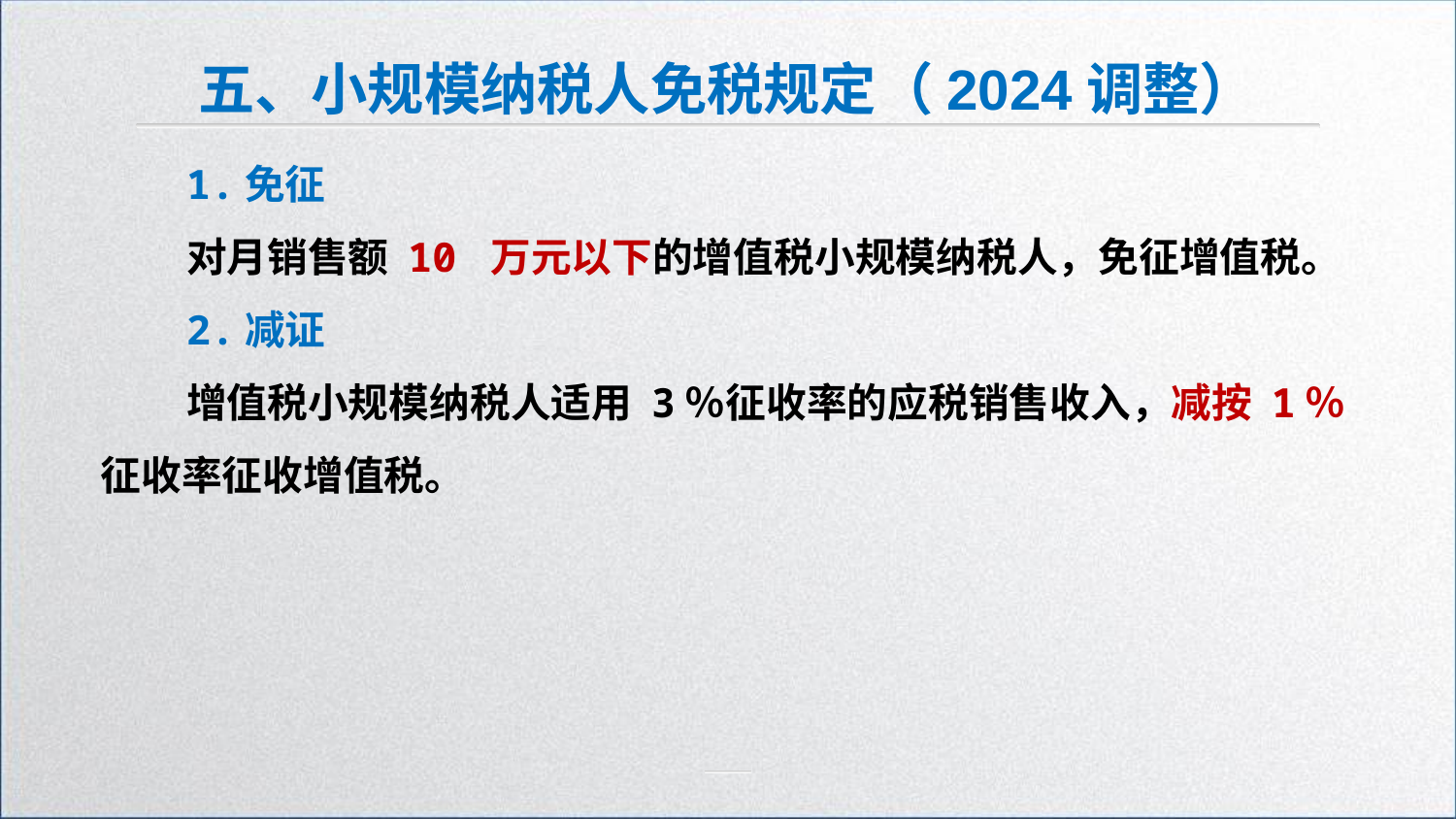

五、小规模纳税人免税规定（2024调整）
1.免征
对月销售额 10 万元以下的增值税小规模纳税人，免征增值税。
2.减证
增值税小规模纳税人适用 3％征收率的应税销售收入，减按 1％征收率征收增值税。